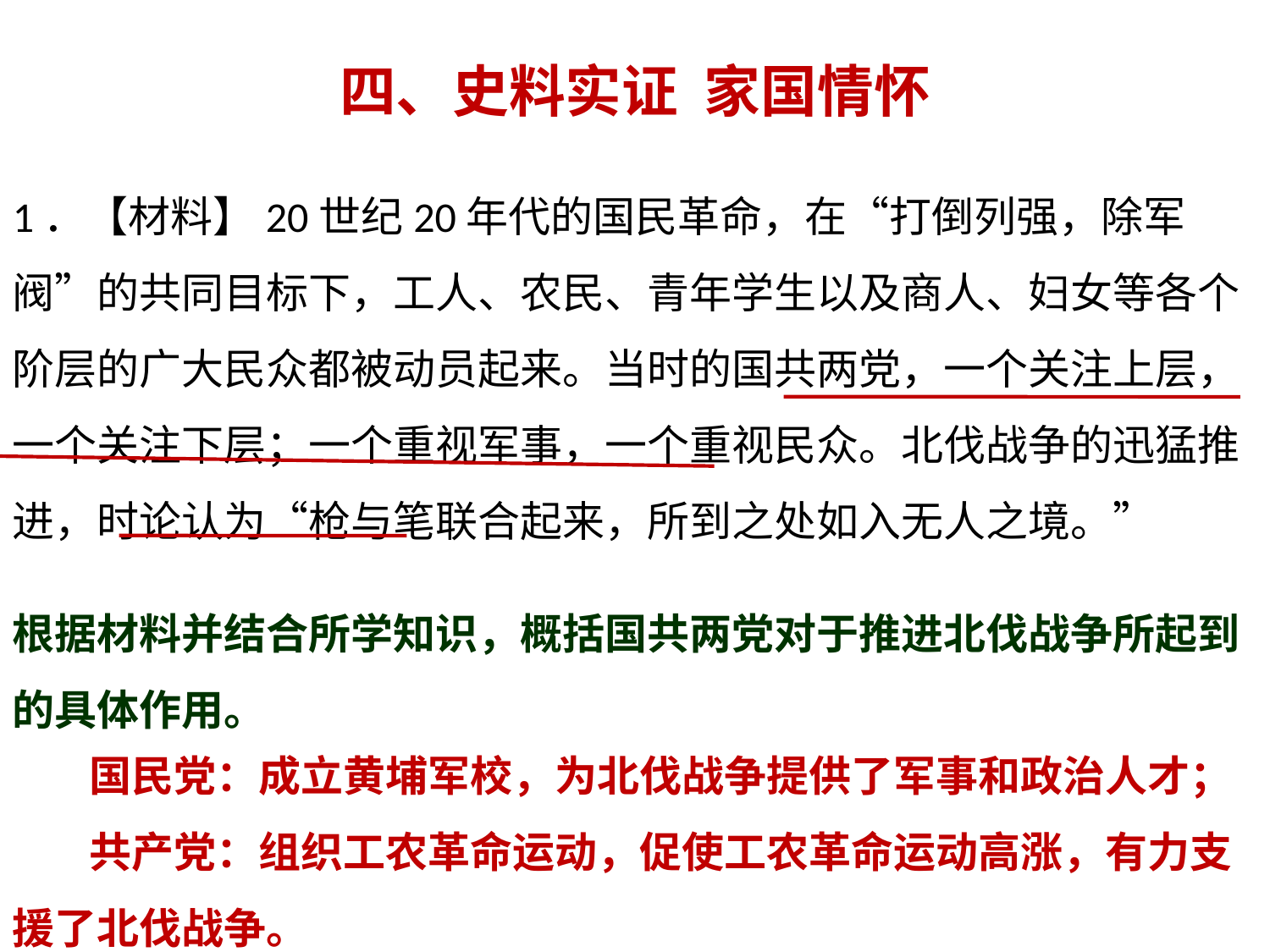

四、史料实证  家国情怀
1．【材料】20世纪20年代的国民革命，在“打倒列强，除军阀”的共同目标下，工人、农民、青年学生以及商人、妇女等各个阶层的广大民众都被动员起来。当时的国共两党，一个关注上层，一个关注下层；一个重视军事，一个重视民众。北伐战争的迅猛推进，时论认为“枪与笔联合起来，所到之处如入无人之境。”
根据材料并结合所学知识，概括国共两党对于推进北伐战争所起到的具体作用。
       国民党：成立黄埔军校，为北伐战争提供了军事和政治人才；
       共产党：组织工农革命运动，促使工农革命运动高涨，有力支援了北伐战争。